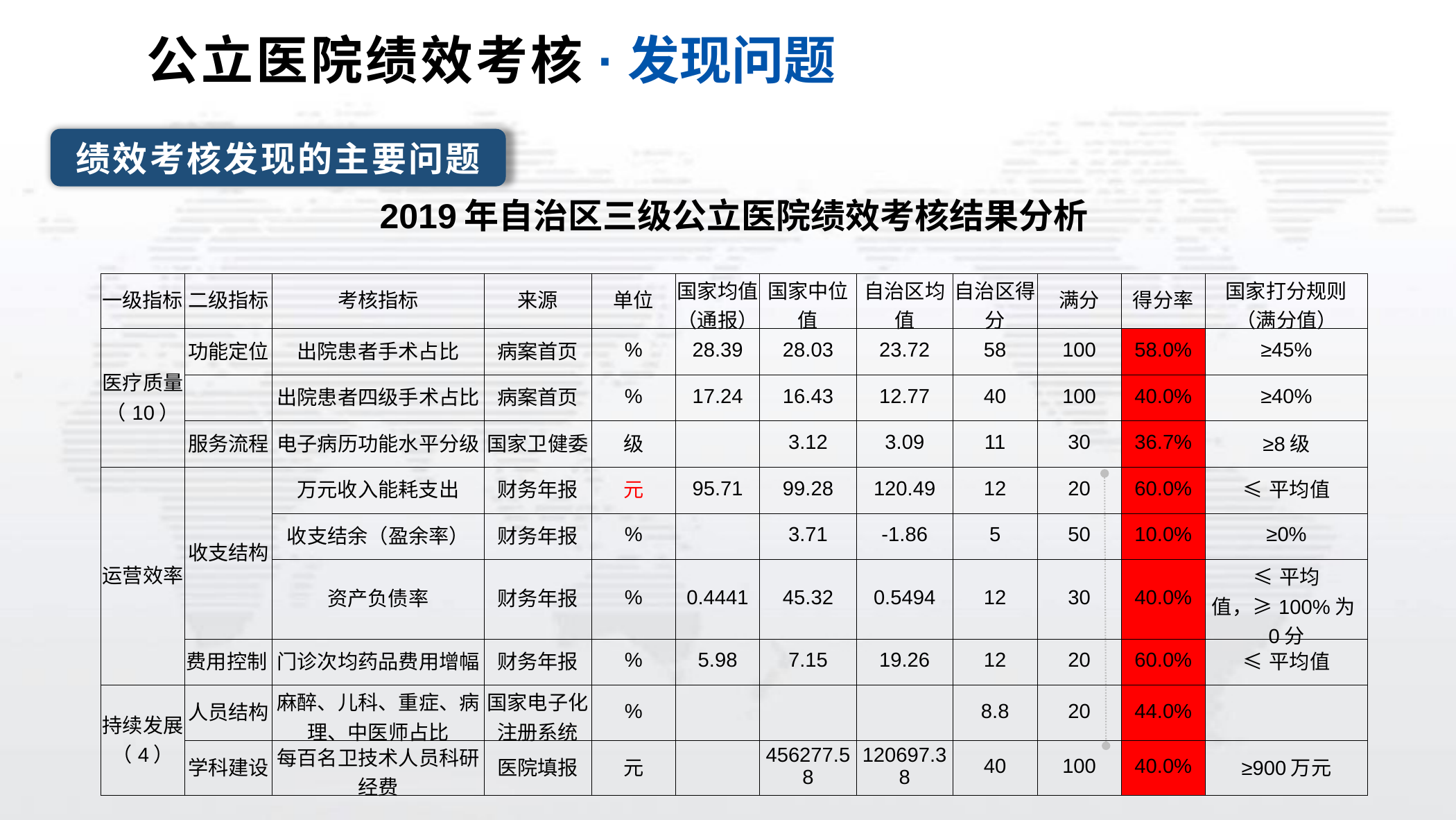

公立医院绩效考核·发现问题
绩效考核发现的主要问题
| 2019年自治区三级公立医院绩效考核结果分析 |  |  |  |  |  |  |  |  |  |  |  |
| --- | --- | --- | --- | --- | --- | --- | --- | --- | --- | --- | --- |
|  |  |  |  |  |  |  |  |  |  |  |  |
| 一级指标 | 二级指标 | 考核指标 | 来源 | 单位 | 国家均值（通报） | 国家中位值 | 自治区均值 | 自治区得分 | 满分 | 得分率 | 国家打分规则（满分值） |
| 医疗质量（10） | 功能定位 | 出院患者手术占比 | 病案首页 | % | 28.39 | 28.03 | 23.72 | 58 | 100 | 58.0% | ≥45% |
|  |  | 出院患者四级手术占比 | 病案首页 | % | 17.24 | 16.43 | 12.77 | 40 | 100 | 40.0% | ≥40% |
|  | 服务流程 | 电子病历功能水平分级 | 国家卫健委 | 级 |  | 3.12 | 3.09 | 11 | 30 | 36.7% | ≥8级 |
| 运营效率 | 收支结构 | 万元收入能耗支出 | 财务年报 | 元 | 95.71 | 99.28 | 120.49 | 12 | 20 | 60.0% | ≤平均值 |
|  |  | 收支结余（盈余率） | 财务年报 | % |  | 3.71 | -1.86 | 5 | 50 | 10.0% | ≥0% |
|  |  | 资产负债率 | 财务年报 | % | 0.4441 | 45.32 | 0.5494 | 12 | 30 | 40.0% | ≤平均值，≥100%为0分 |
|  | 费用控制 | 门诊次均药品费用增幅 | 财务年报 | % | 5.98 | 7.15 | 19.26 | 12 | 20 | 60.0% | ≤平均值 |
| 持续发展（4） | 人员结构 | 麻醉、儿科、重症、病理、中医师占比 | 国家电子化注册系统 | % |  |  |  | 8.8 | 20 | 44.0% |  |
|  | 学科建设 | 每百名卫技术人员科研经费 | 医院填报 | 元 |  | 456277.58 | 120697.38 | 40 | 100 | 40.0% | ≥900万元 |